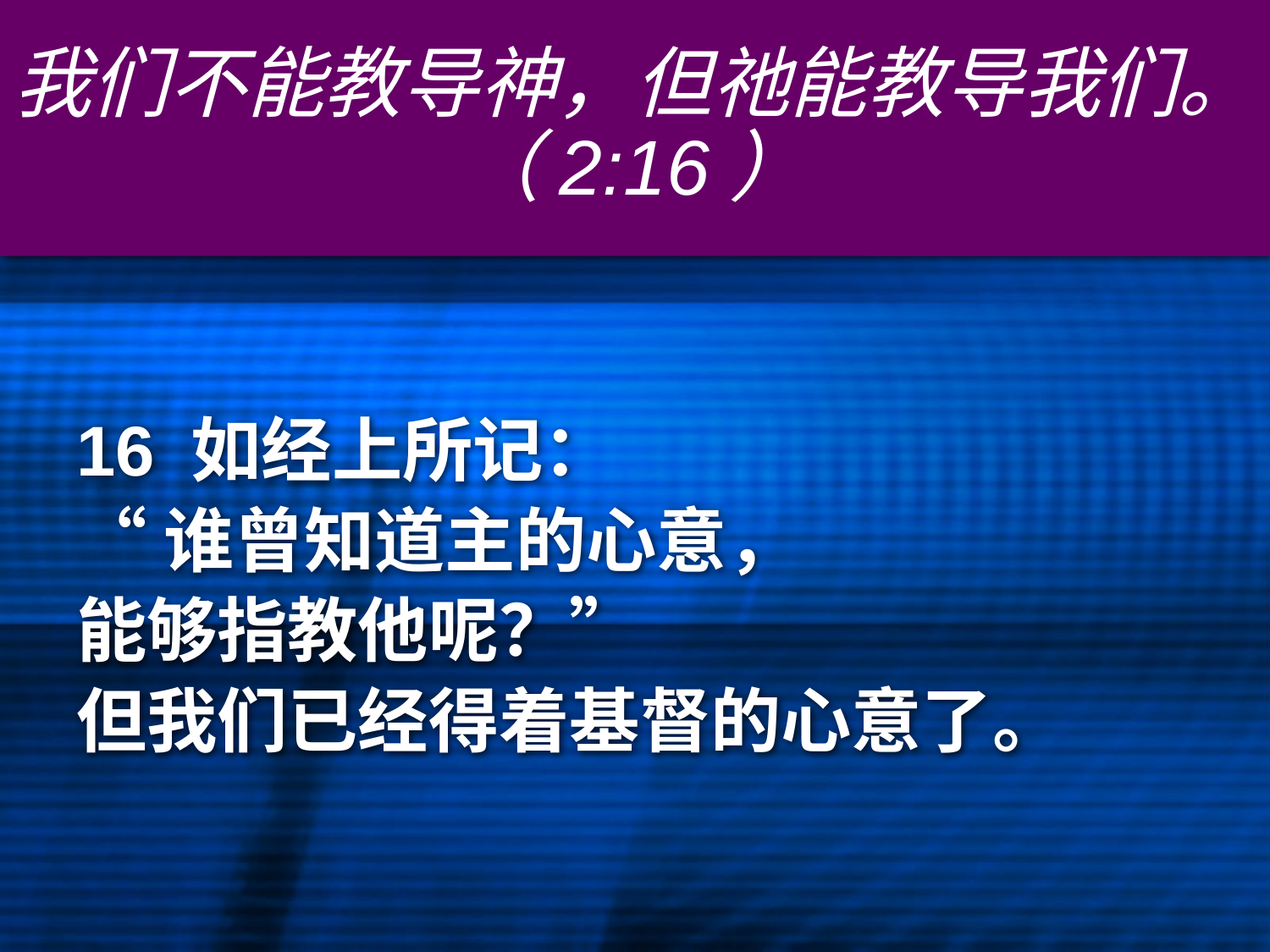

# 我们不能教导神，但祂能教导我们。 （2:16）
16 如经上所记：
“谁曾知道主的心意，
能够指教他呢？”
但我们已经得着基督的心意了。